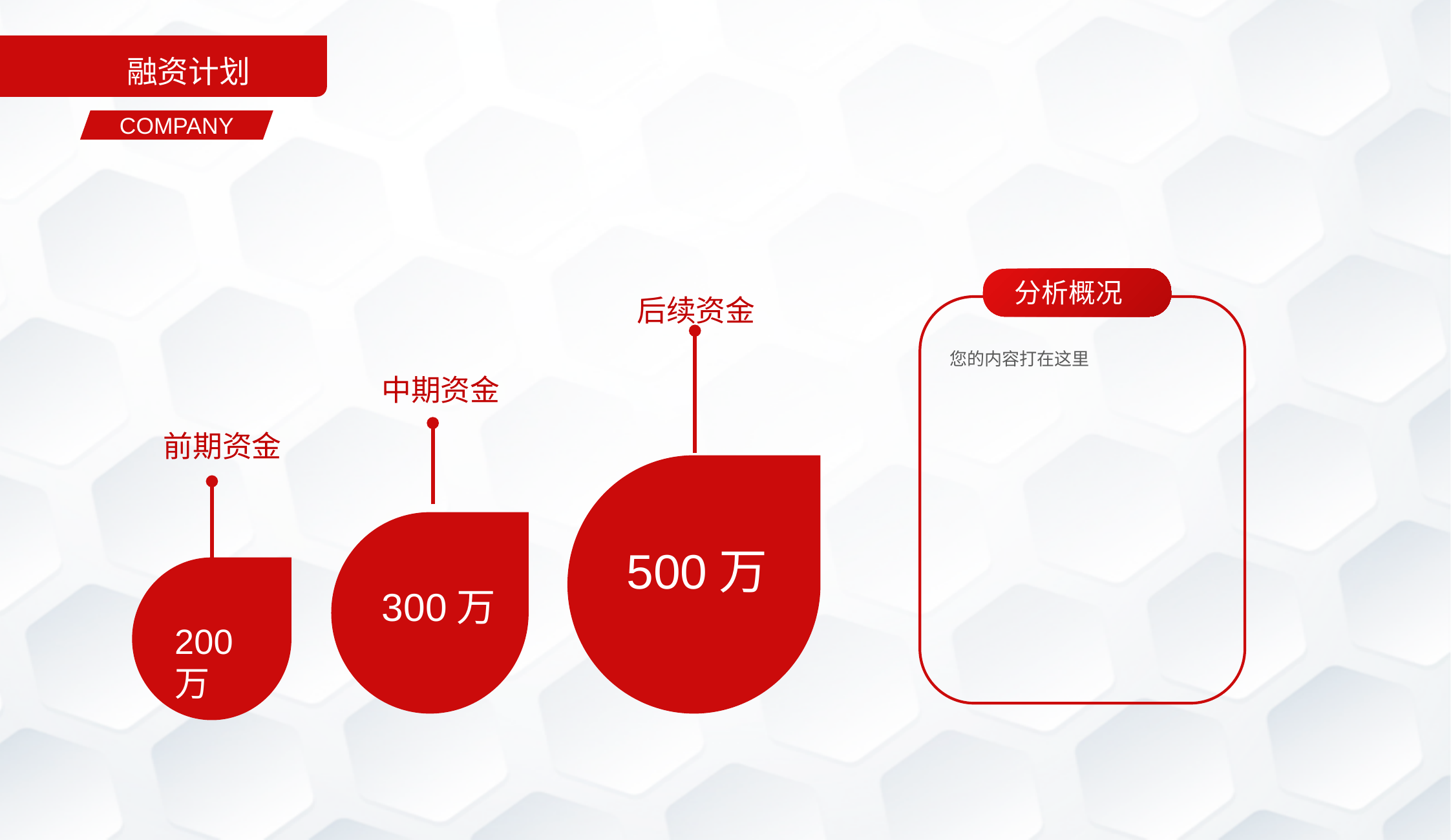

融资计划
COMPANY

分析概况
后续资金

您的内容打在这里
中期资金
前期资金

500万

300万

200万